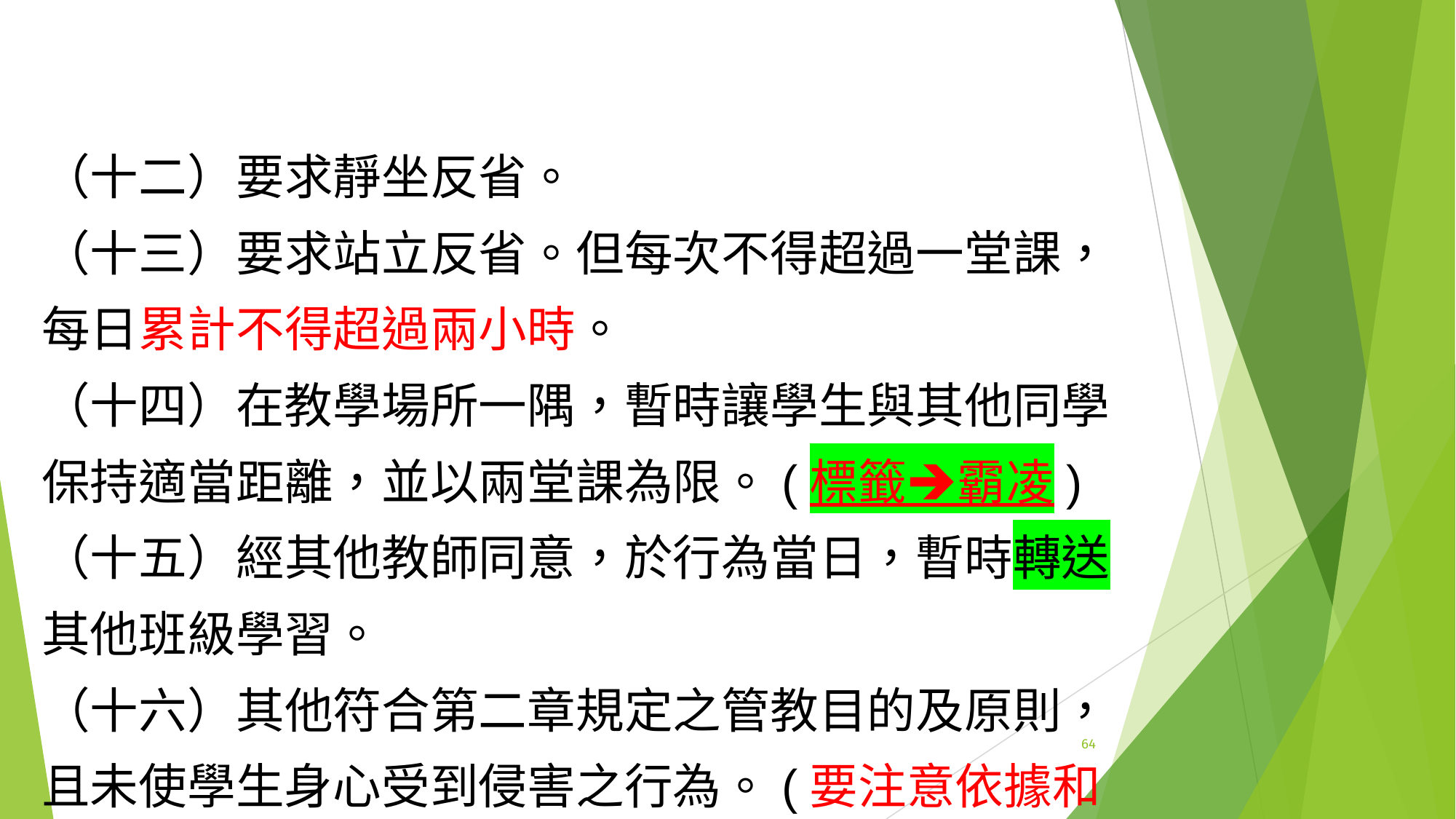

（十二）要求靜坐反省。
（十三）要求站立反省。但每次不得超過一堂課，每日累計不得超過兩小時。
（十四）在教學場所一隅，暫時讓學生與其他同學保持適當距離，並以兩堂課為限。(標籤🡺霸凌)
（十五）經其他教師同意，於行為當日，暫時轉送其他班級學習。
（十六）其他符合第二章規定之管教目的及原則，且未使學生身心受到侵害之行為。(要注意依據和比例原則)
64